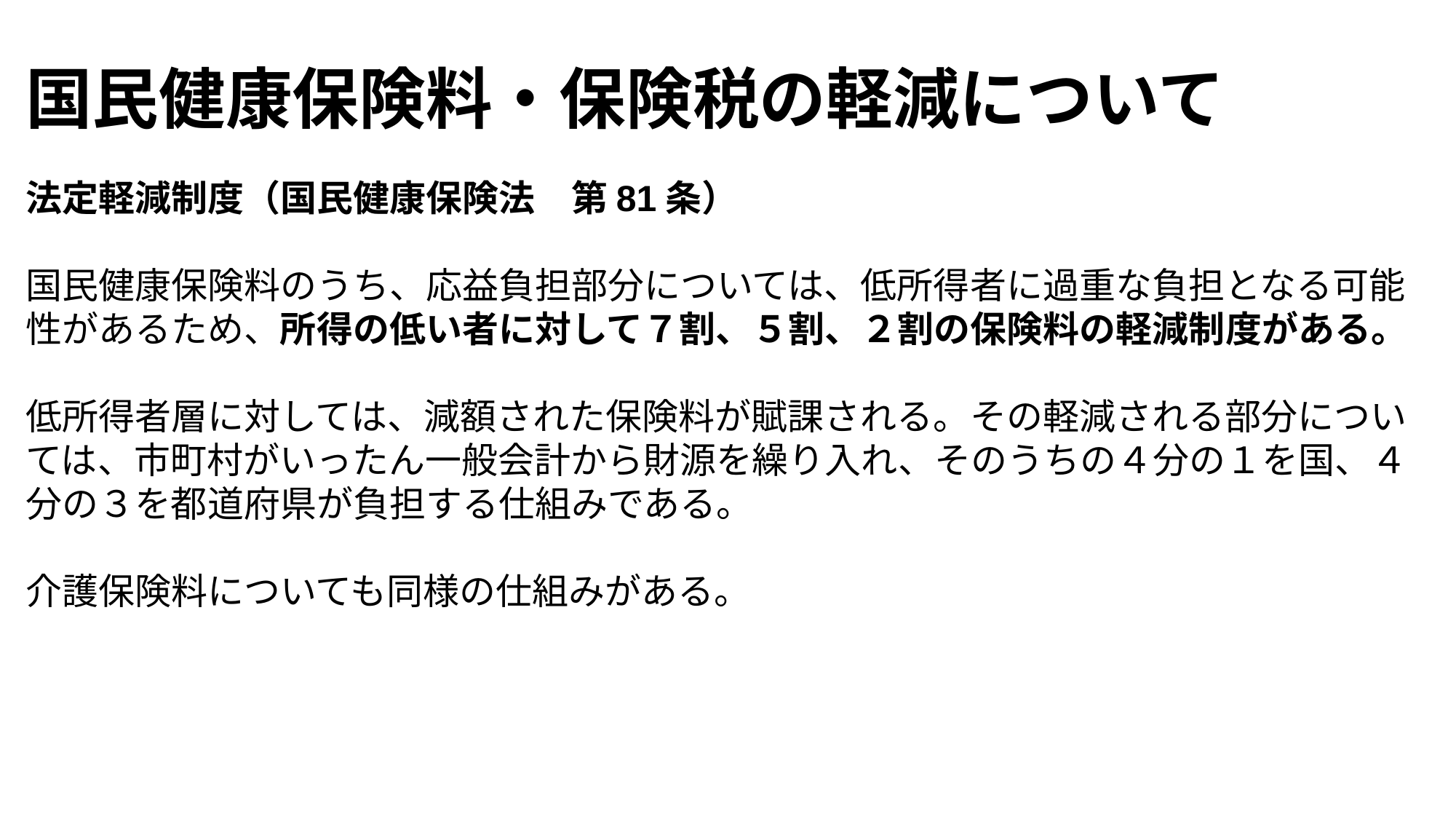

# 国民健康保険料・保険税の軽減について
法定軽減制度（国民健康保険法　第81条）

国民健康保険料のうち、応益負担部分については、低所得者に過重な負担となる可能性があるため、所得の低い者に対して７割、５割、２割の保険料の軽減制度がある。

低所得者層に対しては、減額された保険料が賦課される。その軽減される部分については、市町村がいったん一般会計から財源を繰り入れ、そのうちの４分の１を国、４分の３を都道府県が負担する仕組みである。

介護保険料についても同様の仕組みがある。